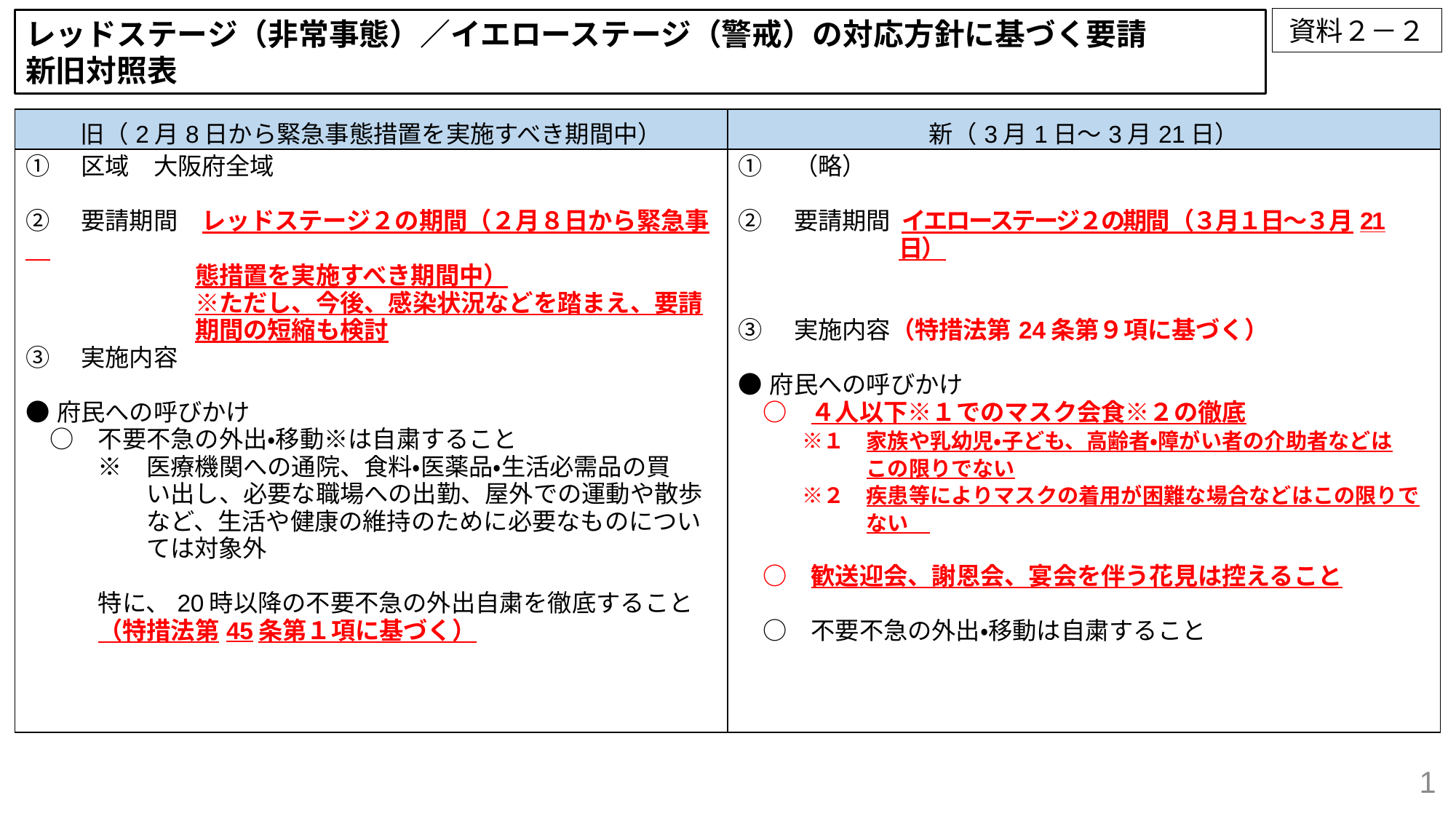

資料２－２
レッドステージ（非常事態）／イエローステージ（警戒）の対応方針に基づく要請
新旧対照表

| 旧（2月8日から緊急事態措置を実施すべき期間中） | 新（3月1日～3月21日） |
| --- | --- |
| ①　区域　大阪府全域 ②　要請期間　レッドステージ２の期間（２月８日から緊急事　 　　　　　　　態措置を実施すべき期間中） 　　　　　　　※ただし、今後、感染状況などを踏まえ、要請 　　　　　　　期間の短縮も検討 ③　実施内容 ●府民への呼びかけ 　○　不要不急の外出・移動※は自粛すること 　　　※　医療機関への通院、食料・医薬品・生活必需品の買 　　　　　い出し、必要な職場への出勤、屋外での運動や散歩 　　　　　など、生活や健康の維持のために必要なものについ 　　　　　ては対象外 　　　特に、20時以降の不要不急の外出自粛を徹底すること 　　　（特措法第45条第１項に基づく） | ①　（略） ②　要請期間 イエローステージ２の期間（３月１日～３月21 　　　　　　　日） ③　実施内容（特措法第24条第９項に基づく） ●府民への呼びかけ 　○　４人以下※１でのマスク会食※２の徹底 　　　※１　家族や乳幼児・子ども、高齢者・障がい者の介助者などは 　　　　　　この限りでない 　　　※２　疾患等によりマスクの着用が困難な場合などはこの限りで 　　　　　　ない　 　○　歓送迎会、謝恩会、宴会を伴う花見は控えること 　○　不要不急の外出・移動は自粛すること |

1